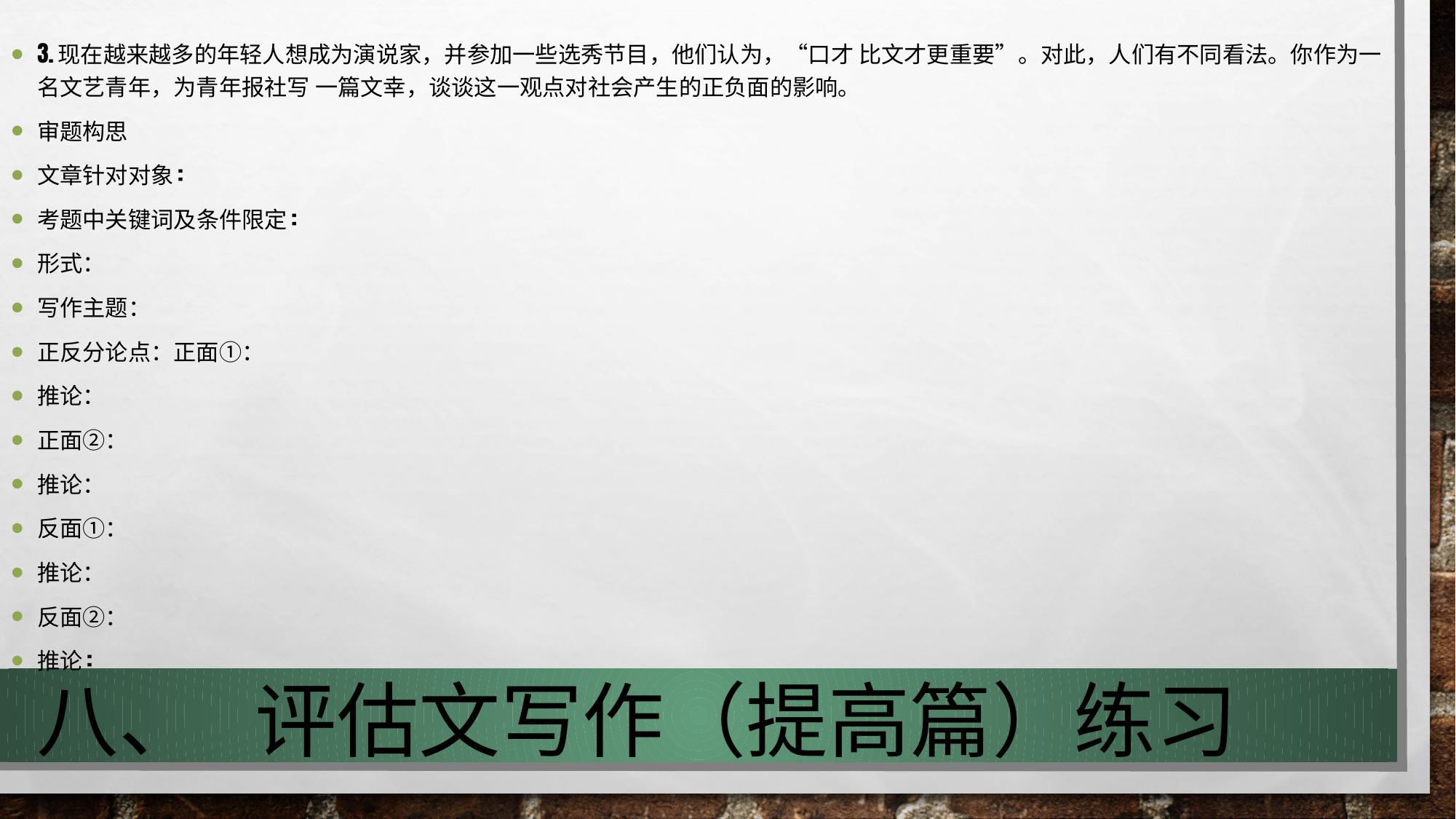

3.现在越来越多的年轻人想成为演说家，并参加一些选秀节目，他们认为，“口才 比文才更重要”。对此，人们有不同看法。你作为一名文艺青年，为青年报社写 一篇文幸，谈谈这一观点对社会产生的正负面的影响。
审题构思
文章针对对象:
考题中关键词及条件限定:
形式：
写作主题：
正反分论点：正面①：
推论：
正面②：
推论：
反面①：
推论：
反面②：
推论:
# 八、	评估文写作（提高篇）练习